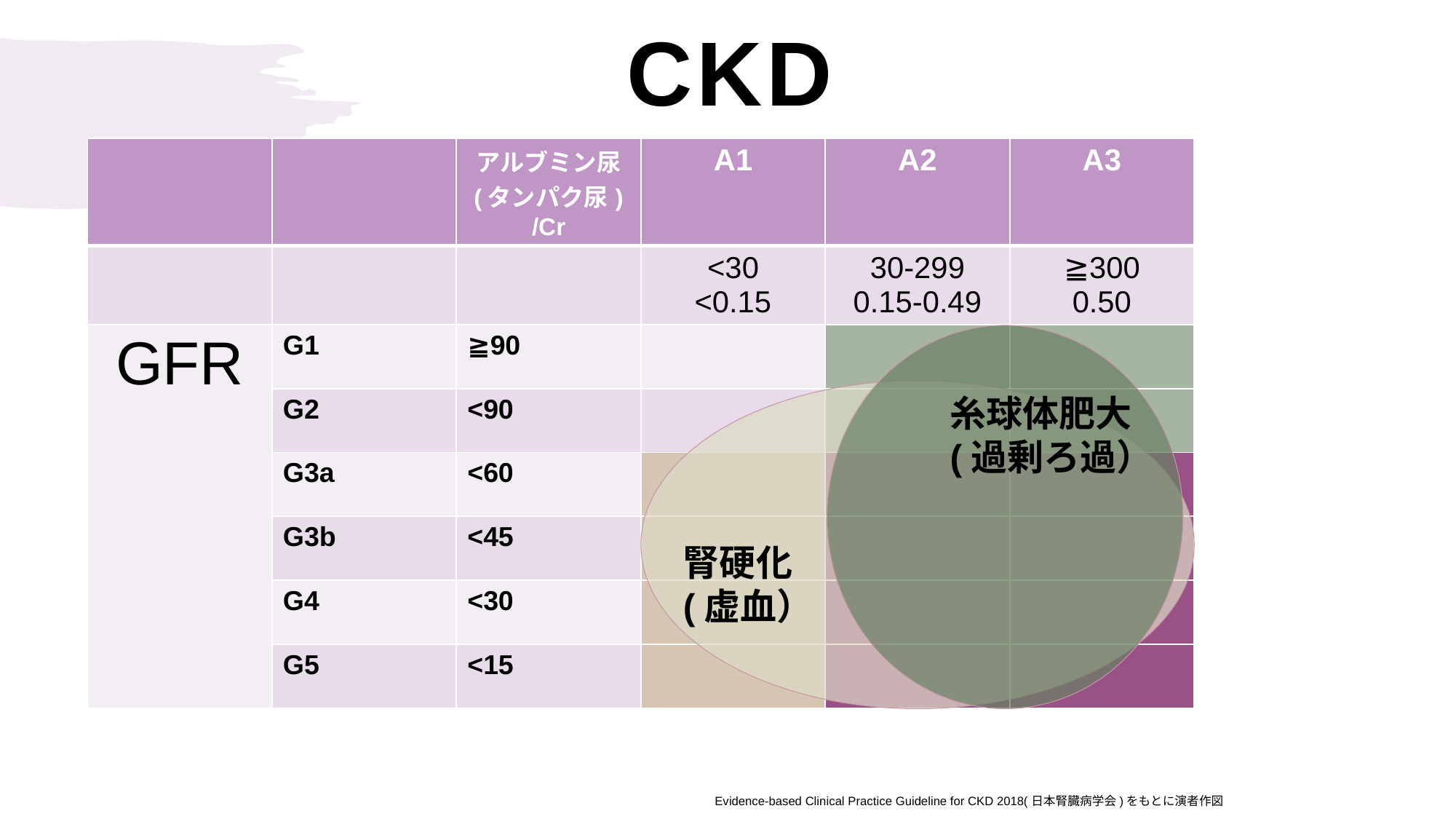

# CKD
|  |  | アルブミン尿 (タンパク尿) /Cr | A1 | A2 | A3 |
| --- | --- | --- | --- | --- | --- |
|  |  |  | <30 <0.15 | 30-299 0.15-0.49 | ≧300 0.50 |
| GFR | G1 | ≧90 |  |  |  |
|  | G2 | <90 |  |  |  |
|  | G3a | <60 |  |  |  |
|  | G3b | <45 |  |  |  |
|  | G4 | <30 |  |  |  |
|  | G5 | <15 |  |  |  |

糸球体肥大
(過剰ろ過）
腎硬化
(虚血）
Evidence-based Clinical Practice Guideline for CKD 2018(日本腎臓病学会)をもとに演者作図